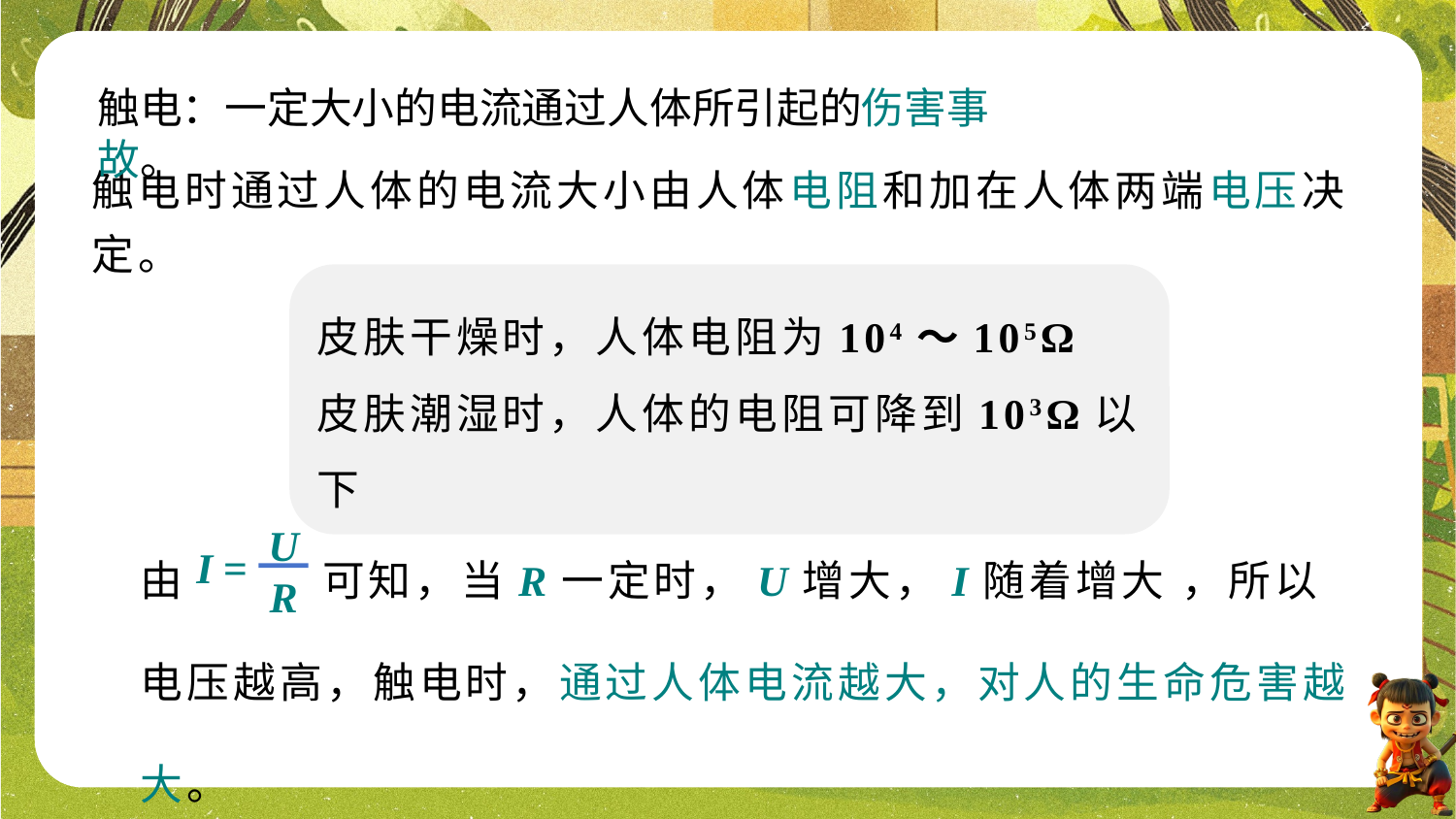

触电：一定大小的电流通过人体所引起的伤害事故。
触电时通过人体的电流大小由人体电阻和加在人体两端电压决定。
皮肤干燥时，人体电阻为104～105Ω
皮肤潮湿时，人体的电阻可降到103Ω以下
由          可知，当R一定时，U增大，I随着增大 ，所以电压越高，触电时，通过人体电流越大，对人的生命危害越大。
U
R

I =